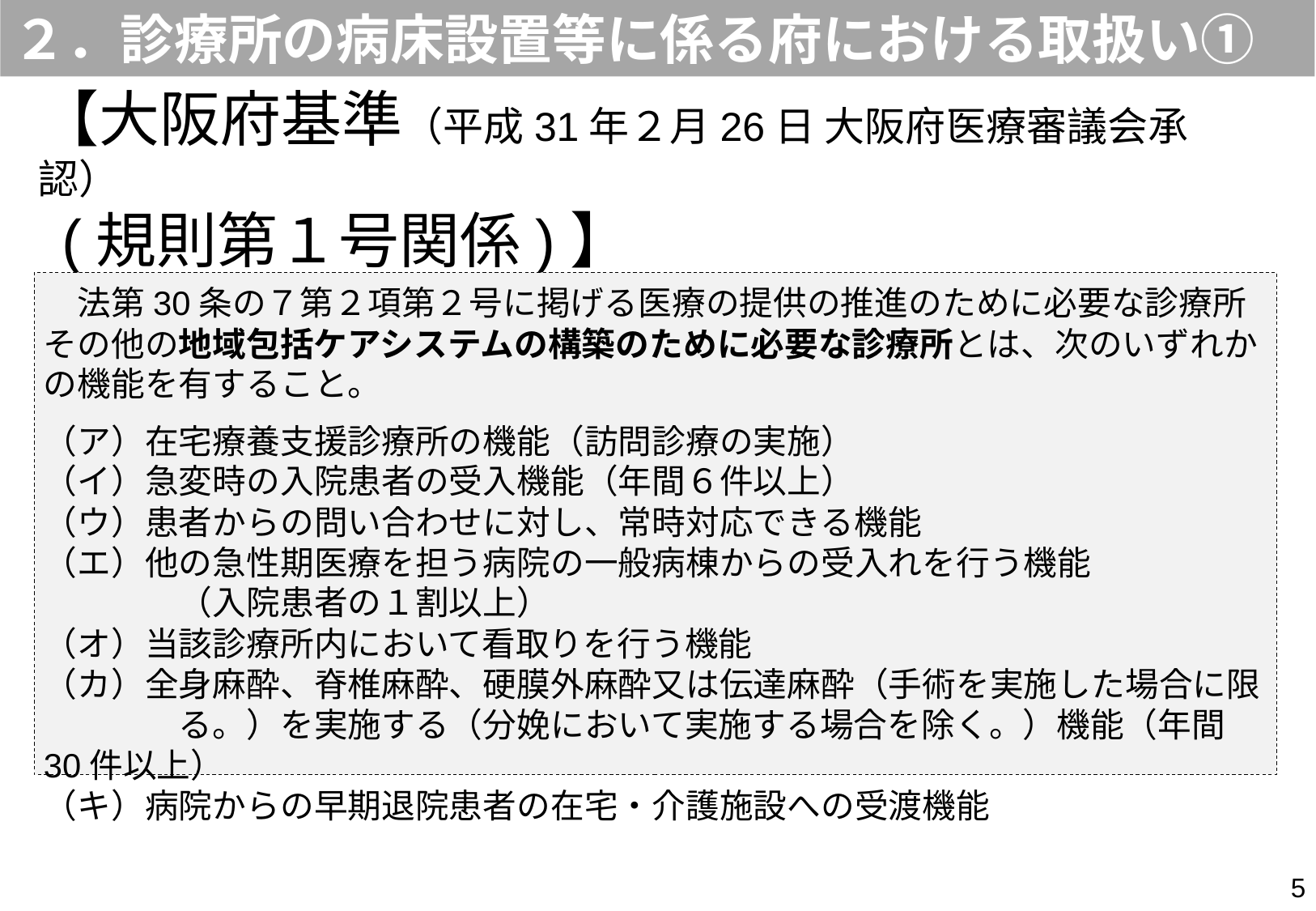

２．診療所の病床設置等に係る府における取扱い①
【大阪府基準（平成31年２月26日 大阪府医療審議会承認）
  (規則第１号関係)】
　法第30条の７第２項第２号に掲げる医療の提供の推進のために必要な診療所その他の地域包括ケアシステムの構築のために必要な診療所とは、次のいずれかの機能を有すること。

（ア）在宅療養支援診療所の機能（訪問診療の実施）
（イ）急変時の入院患者の受入機能（年間６件以上）
（ウ）患者からの問い合わせに対し、常時対応できる機能
（エ）他の急性期医療を担う病院の一般病棟からの受入れを行う機能
　　　　（入院患者の１割以上）
（オ）当該診療所内において看取りを行う機能
（カ）全身麻酔、脊椎麻酔、硬膜外麻酔又は伝達麻酔（手術を実施した場合に限
　　　　る。）を実施する（分娩において実施する場合を除く。）機能（年間30件以上）
（キ）病院からの早期退院患者の在宅・介護施設への受渡機能
5